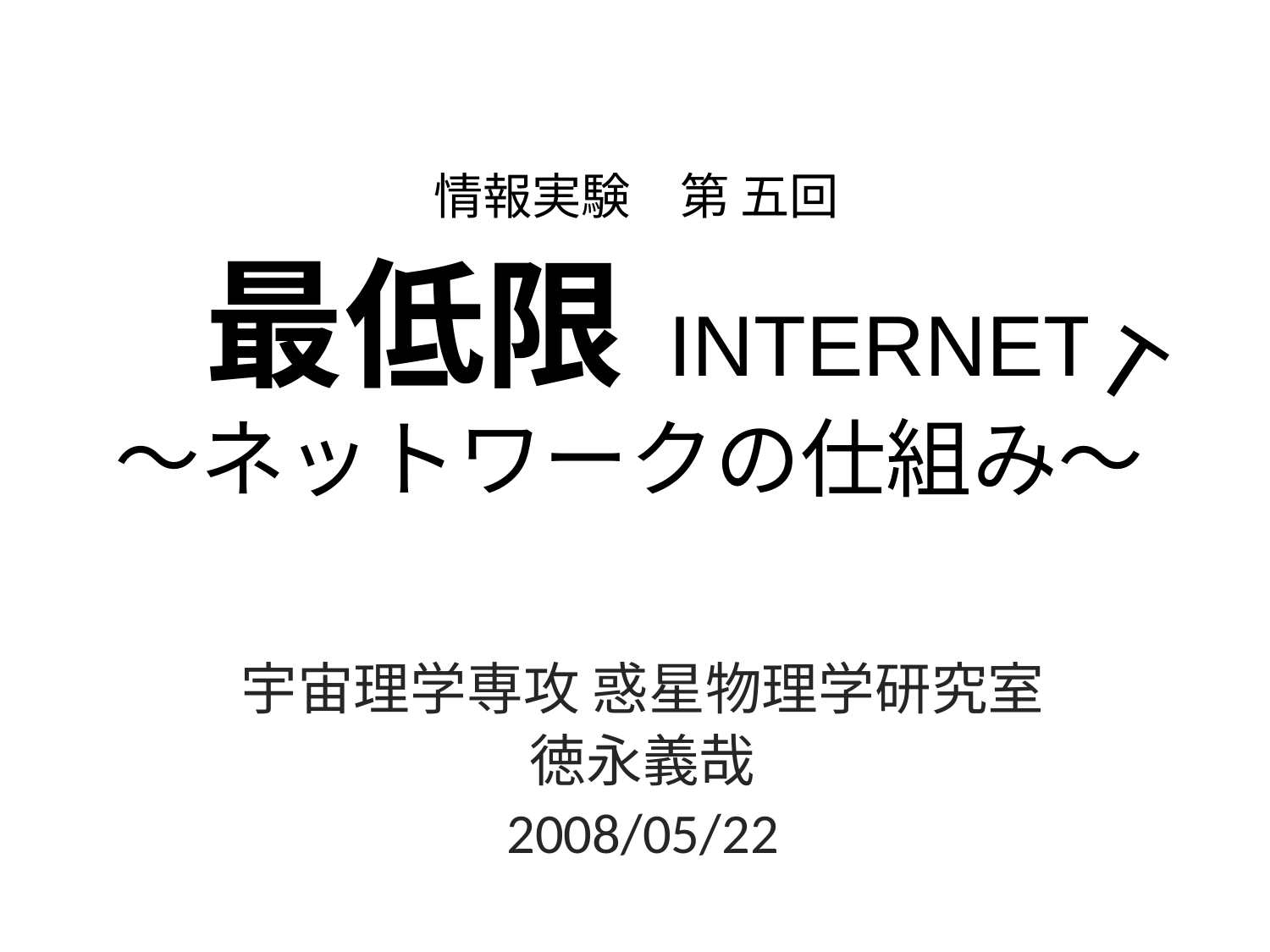

情報実験　第 五回
# 最低限 INTERNET ～ネットワークの仕組み～
T

宇宙理学専攻 惑星物理学研究室
徳永義哉
2008/05/22